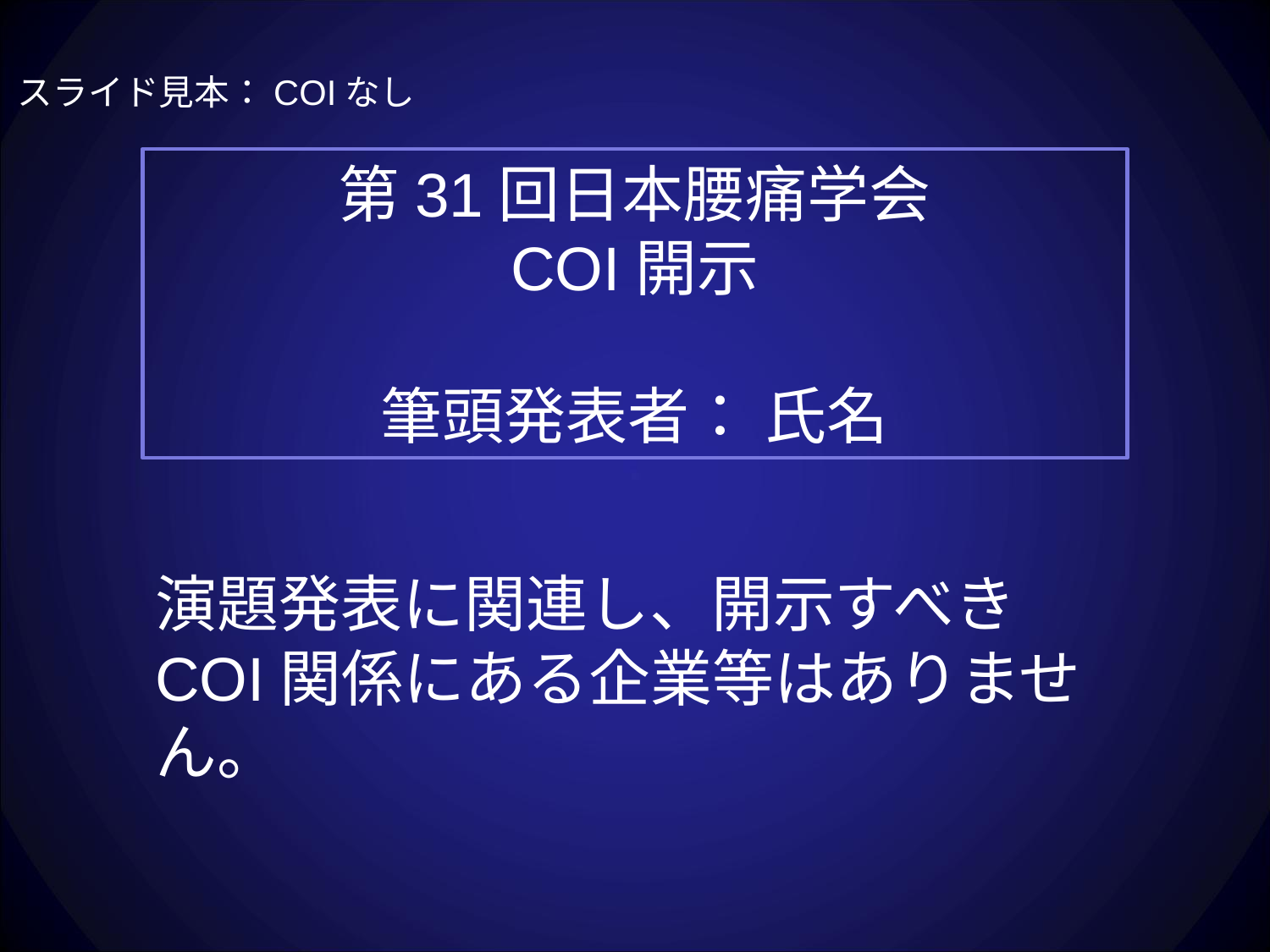

スライド見本：COIなし
第31回日本腰痛学会
COI開示

筆頭発表者： 氏名
演題発表に関連し、開示すべきCOI関係にある企業等はありません。